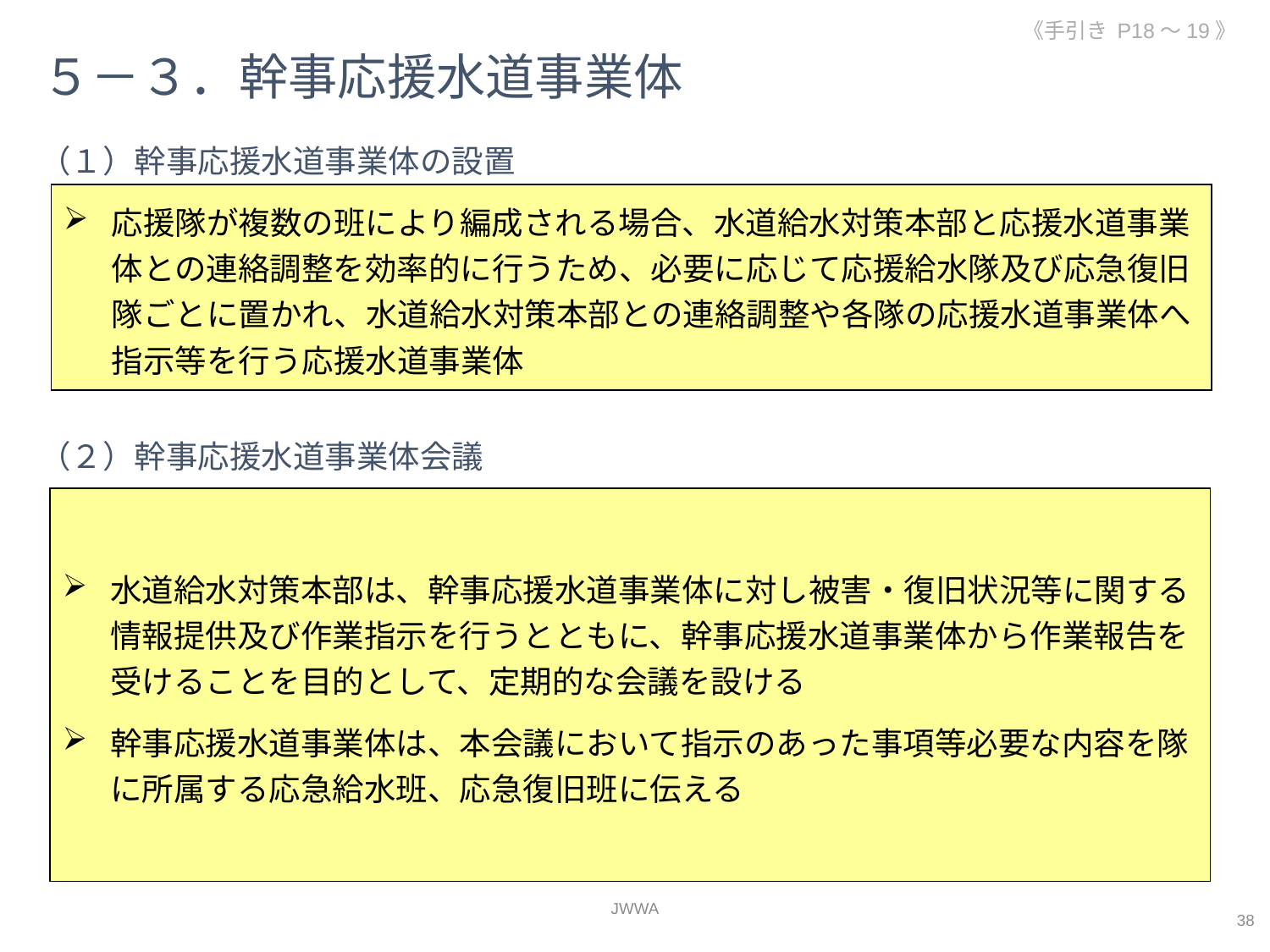

《手引き P18～19》
５－３．幹事応援水道事業体
（１）幹事応援水道事業体の設置
応援隊が複数の班により編成される場合、水道給水対策本部と応援水道事業体との連絡調整を効率的に行うため、必要に応じて応援給水隊及び応急復旧隊ごとに置かれ、水道給水対策本部との連絡調整や各隊の応援水道事業体へ指示等を行う応援水道事業体
（２）幹事応援水道事業体会議
水道給水対策本部は、幹事応援水道事業体に対し被害・復旧状況等に関する情報提供及び作業指示を行うとともに、幹事応援水道事業体から作業報告を受けることを目的として、定期的な会議を設ける
幹事応援水道事業体は、本会議において指示のあった事項等必要な内容を隊に所属する応急給水班、応急復旧班に伝える
JWWA
38